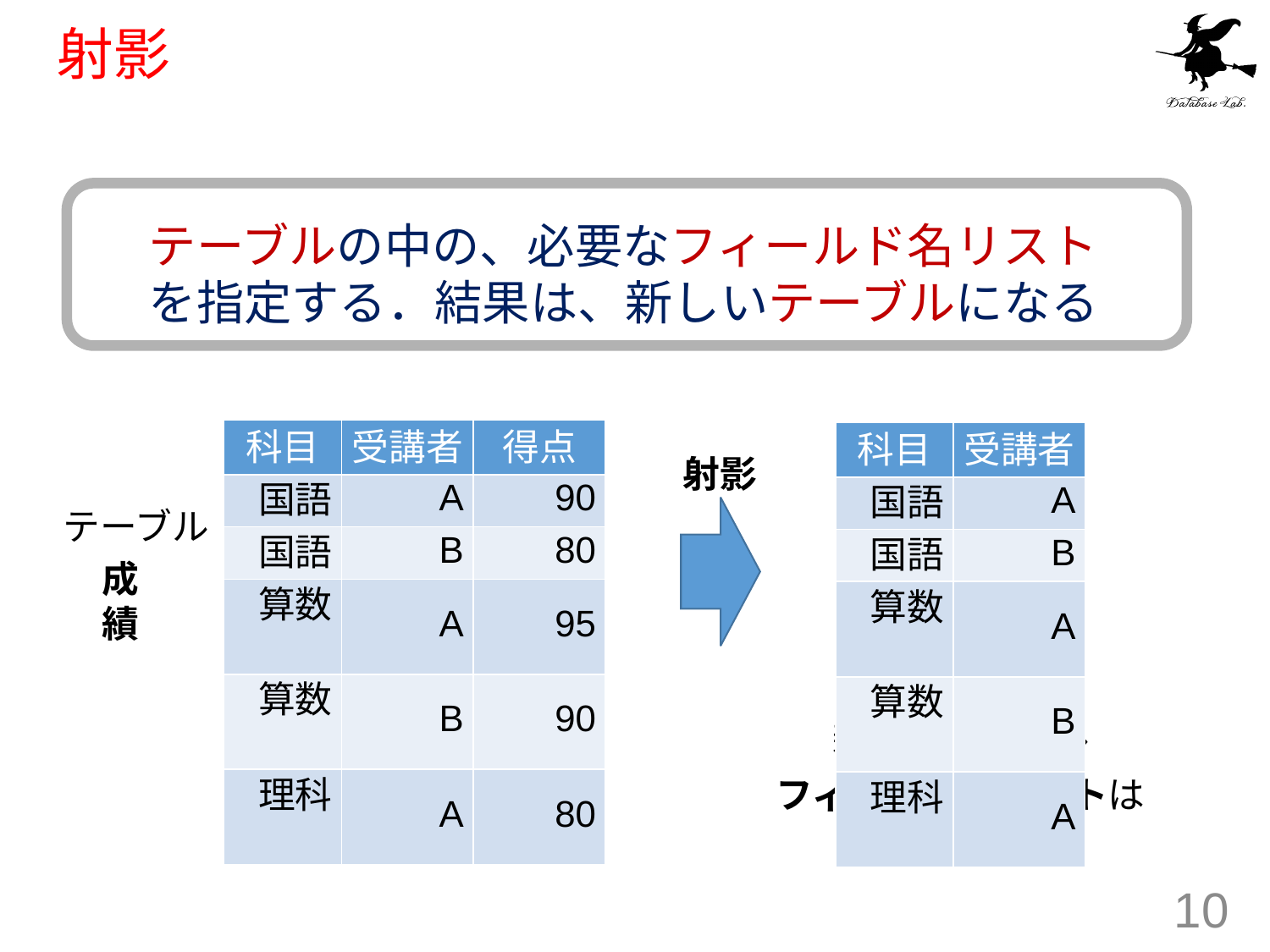

# 射影

テーブルの中の、必要なフィールド名リスト
を指定する．結果は、新しいテーブルになる
| 科目 | 受講者 | 得点 |
| --- | --- | --- |
| 国語 | A | 90 |
| 国語 | B | 80 |
| 算数 | A | 95 |
| 算数 | B | 90 |
| 理科 | A | 80 |
| 科目 | 受講者 |
| --- | --- |
| 国語 | A |
| 国語 | B |
| 算数 | A |
| 算数 | B |
| 理科 | A |
射影
テーブル

成績
新しいテーブル
フィールド名リストは
「受講者, 得点」
10